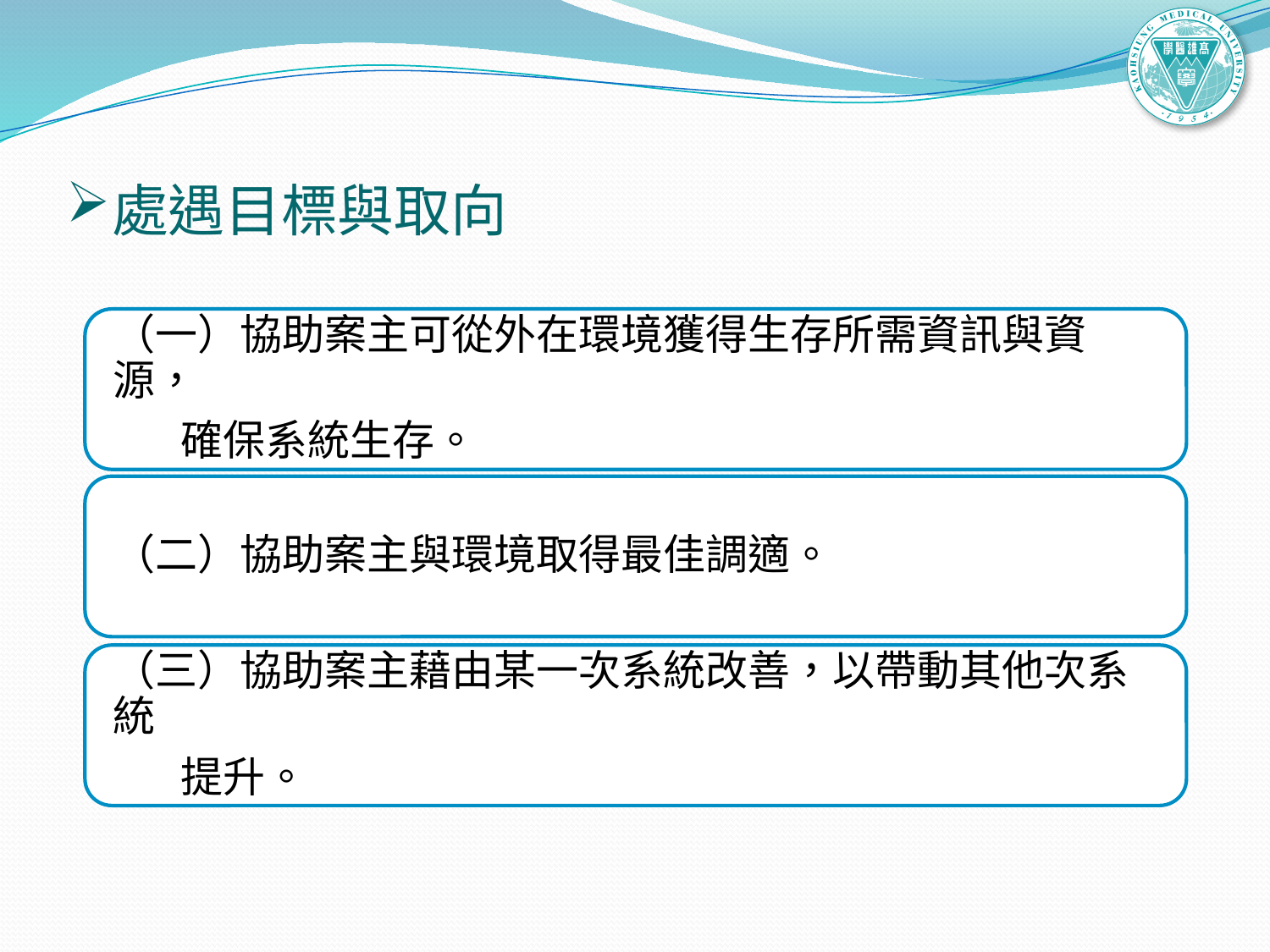

#
處遇目標與取向
（一）協助案主可從外在環境獲得生存所需資訊與資源，
      確保系統生存。
（二）協助案主與環境取得最佳調適。
（三）協助案主藉由某一次系統改善，以帶動其他次系統
      提升。